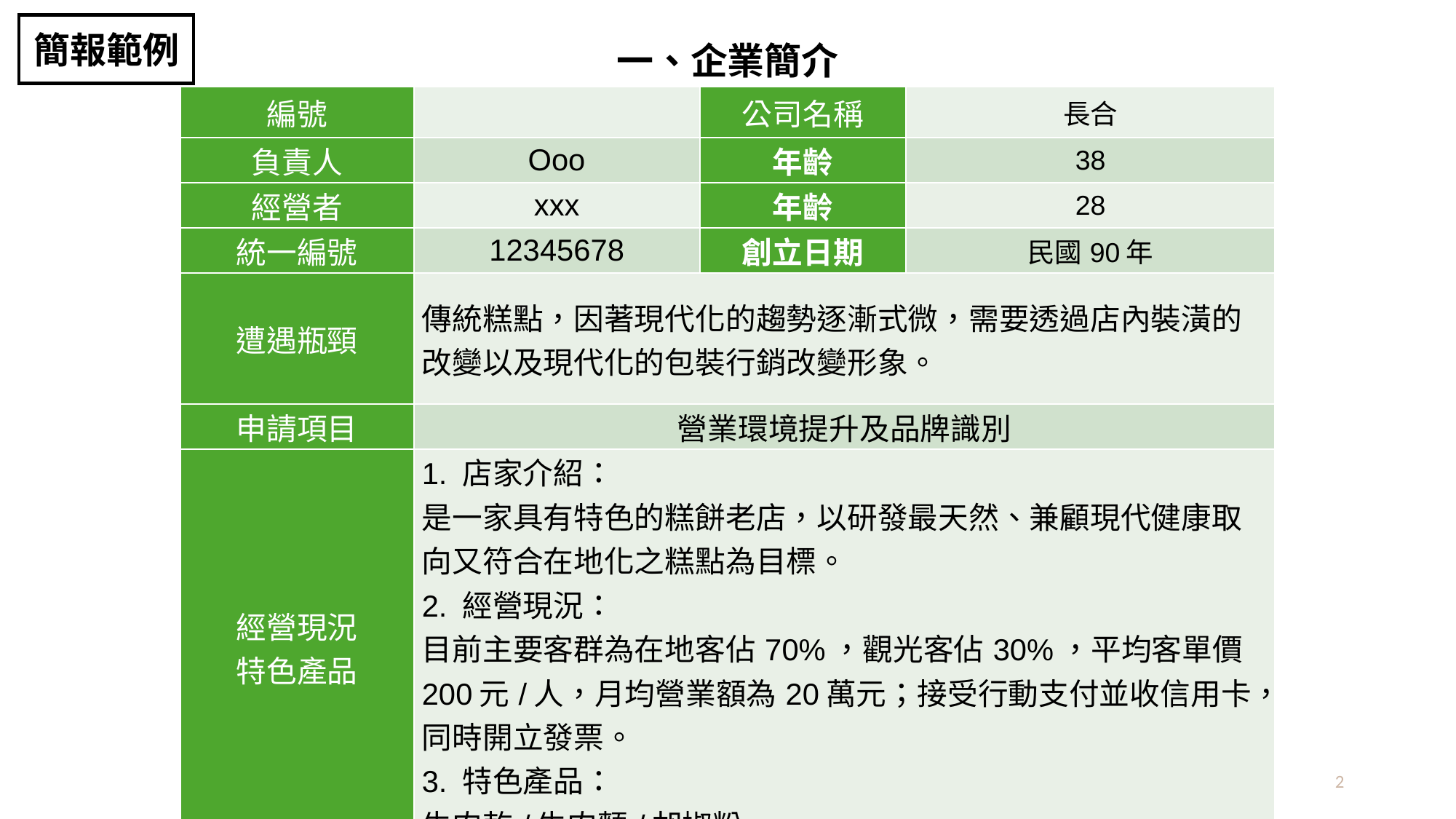

簡報範例
一、企業簡介
| 編號 |  | 公司名稱 | 長合 |
| --- | --- | --- | --- |
| 負責人 | Ooo | 年齡 | 38 |
| 經營者 | xxx | 年齡 | 28 |
| 統一編號 | 12345678 | 創立日期 | 民國90年 |
| 遭遇瓶頸 | 傳統糕點，因著現代化的趨勢逐漸式微，需要透過店內裝潢的改變以及現代化的包裝行銷改變形象。 |  |  |
| 申請項目 | 營業環境提升及品牌識別 |  |  |
| 經營現況 特色產品 | 1. 店家介紹： 是一家具有特色的糕餅老店，以研發最天然、兼顧現代健康取向又符合在地化之糕點為目標。 2. 經營現況： 目前主要客群為在地客佔70%，觀光客佔30%，平均客單價200元/人，月均營業額為20萬元；接受行動支付並收信用卡，同時開立發票。 3. 特色產品： 牛肉乾/牛肉麵/胡椒粉 |  |  |
2